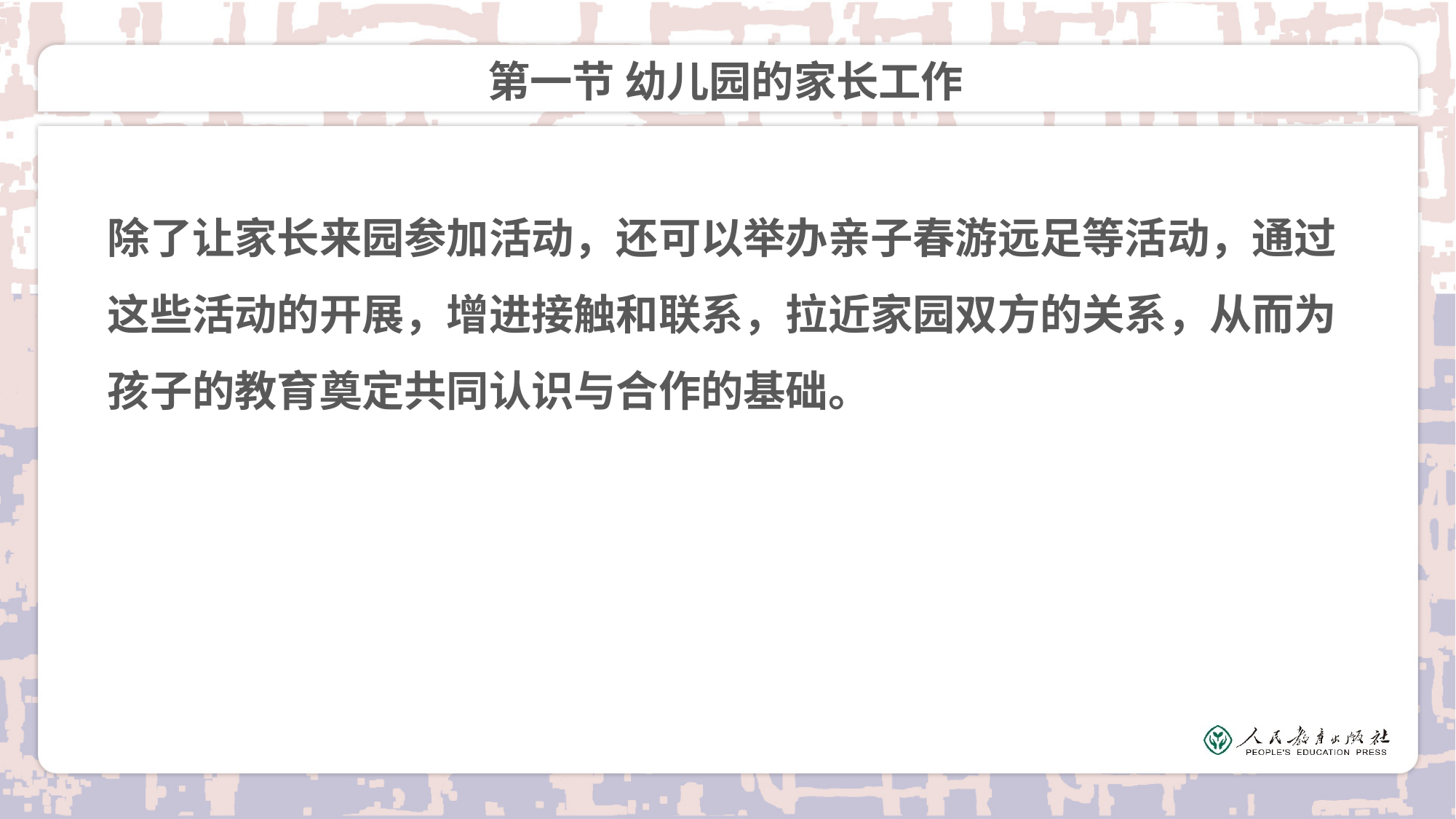

# 第一节 幼儿园的家长工作
除了让家长来园参加活动，还可以举办亲子春游远足等活动，通过这些活动的开展，增进接触和联系，拉近家园双方的关系，从而为孩子的教育奠定共同认识与合作的基础。